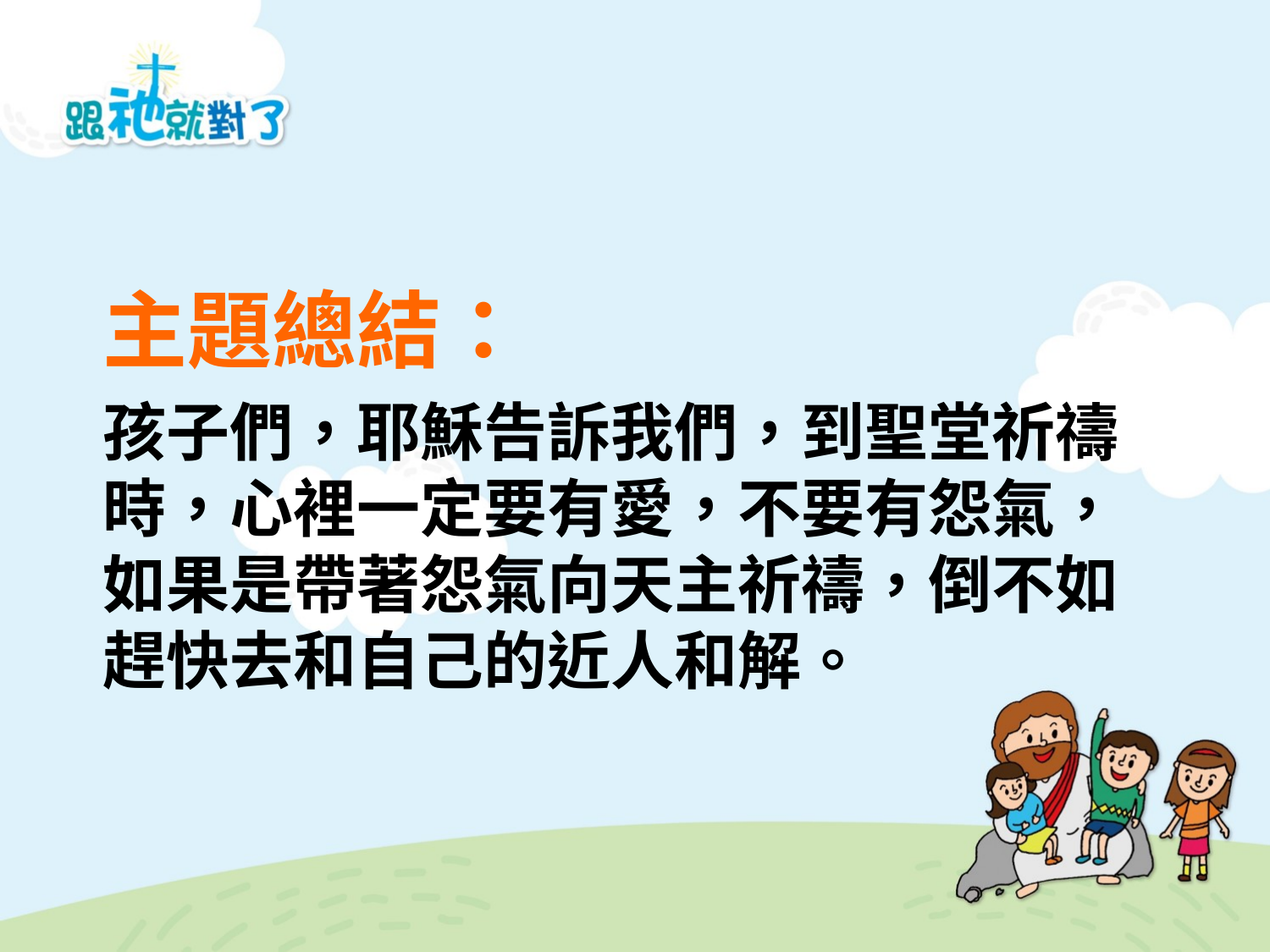

主題總結：
孩子們，耶穌告訴我們，到聖堂祈禱時，心裡一定要有愛，不要有怨氣，如果是帶著怨氣向天主祈禱，倒不如趕快去和自己的近人和解。